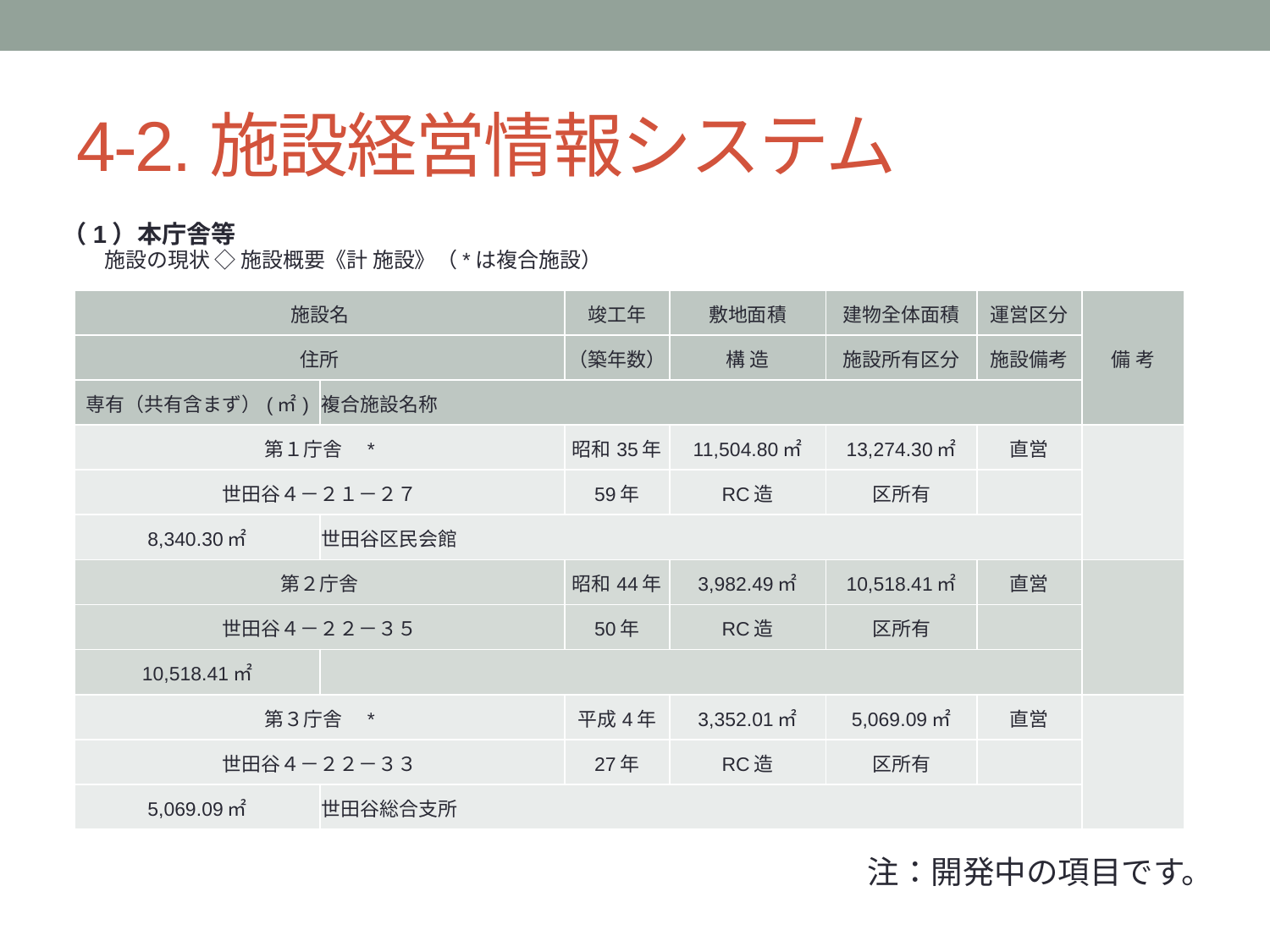

# 4-2.施設経営情報システム
（1）本庁舎等
　　施設の現状 ◇ 施設概要《計 施設》（*は複合施設）
| 施設名 |  | 竣工年 | 敷地面積 | 建物全体面積 | 運営区分 | 備 考 |
| --- | --- | --- | --- | --- | --- | --- |
| 住所 |  | （築年数） | 構 造 | 施設所有区分 | 施設備考 |  |
| 専有（共有含まず）(㎡) | 複合施設名称 |  |  |  |  |  |
| 第１庁舎　\* |  | 昭和35年 | 11,504.80㎡ | 13,274.30㎡ | 直営 |  |
| 世田谷４－２１－２７ |  | 59年 | RC造 | 区所有 |  |  |
| 8,340.30㎡ | 世田谷区民会館 |  |  |  |  |  |
| 第２庁舎 |  | 昭和44年 | 3,982.49㎡ | 10,518.41㎡ | 直営 |  |
| 世田谷４－２２－３５ |  | 50年 | RC造 | 区所有 |  |  |
| 10,518.41㎡ |  |  |  |  |  |  |
| 第３庁舎　\* |  | 平成4年 | 3,352.01㎡ | 5,069.09㎡ | 直営 |  |
| 世田谷４－２２－３３ |  | 27年 | RC造 | 区所有 |  |  |
| 5,069.09㎡ | 世田谷総合支所 |  |  |  |  |  |
注：開発中の項目です。